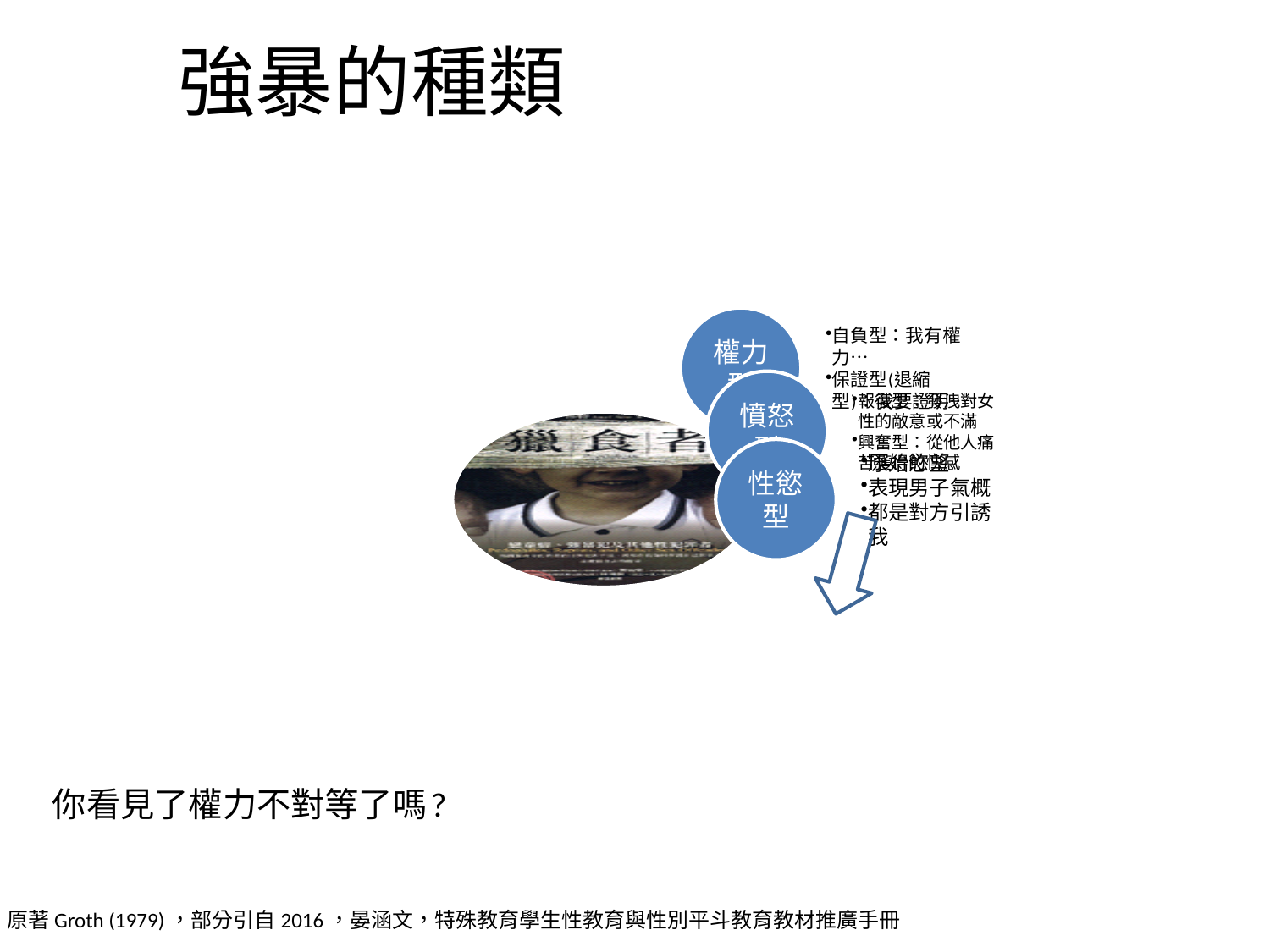

# 強暴的種類
權力型
自負型：我有權力…
憤怒型
性慾型
原始慾望
表現男子氣概
都是對方引誘我

你看見了權力不對等了嗎?
原著Groth (1979)，部分引自2016，晏涵文，特殊教育學生性教育與性別平斗教育教材推廣手冊